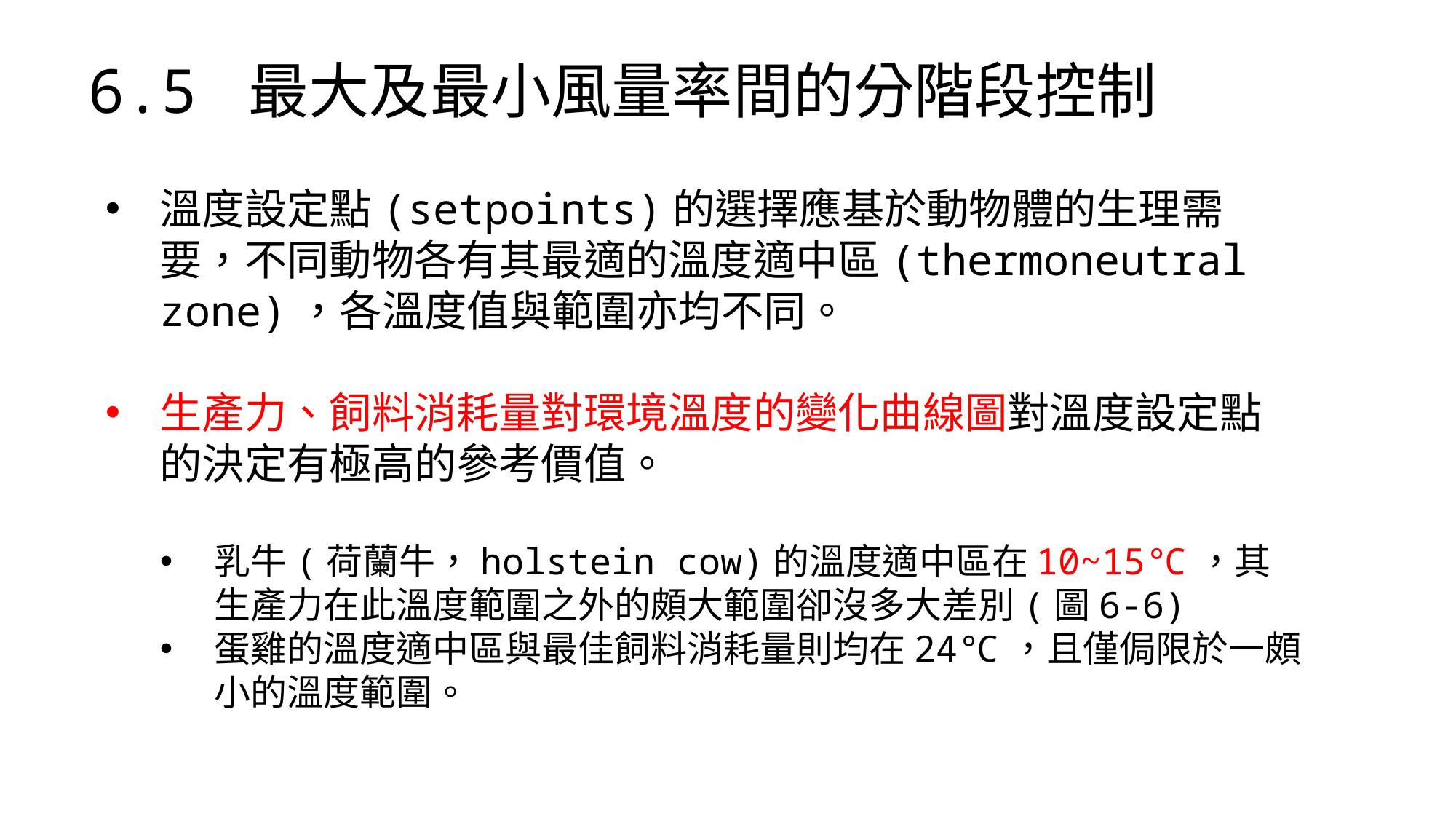

# 6.5 最大及最小風量率間的分階段控制
溫度設定點(setpoints)的選擇應基於動物體的生理需要，不同動物各有其最適的溫度適中區(thermoneutral zone)，各溫度值與範圍亦均不同。

生產力、飼料消耗量對環境溫度的變化曲線圖對溫度設定點的決定有極高的參考價值。

乳牛(荷蘭牛，holstein cow)的溫度適中區在10~15℃，其生產力在此溫度範圍之外的頗大範圍卻沒多大差別(圖6-6)
蛋雞的溫度適中區與最佳飼料消耗量則均在24℃，且僅侷限於一頗小的溫度範圍。